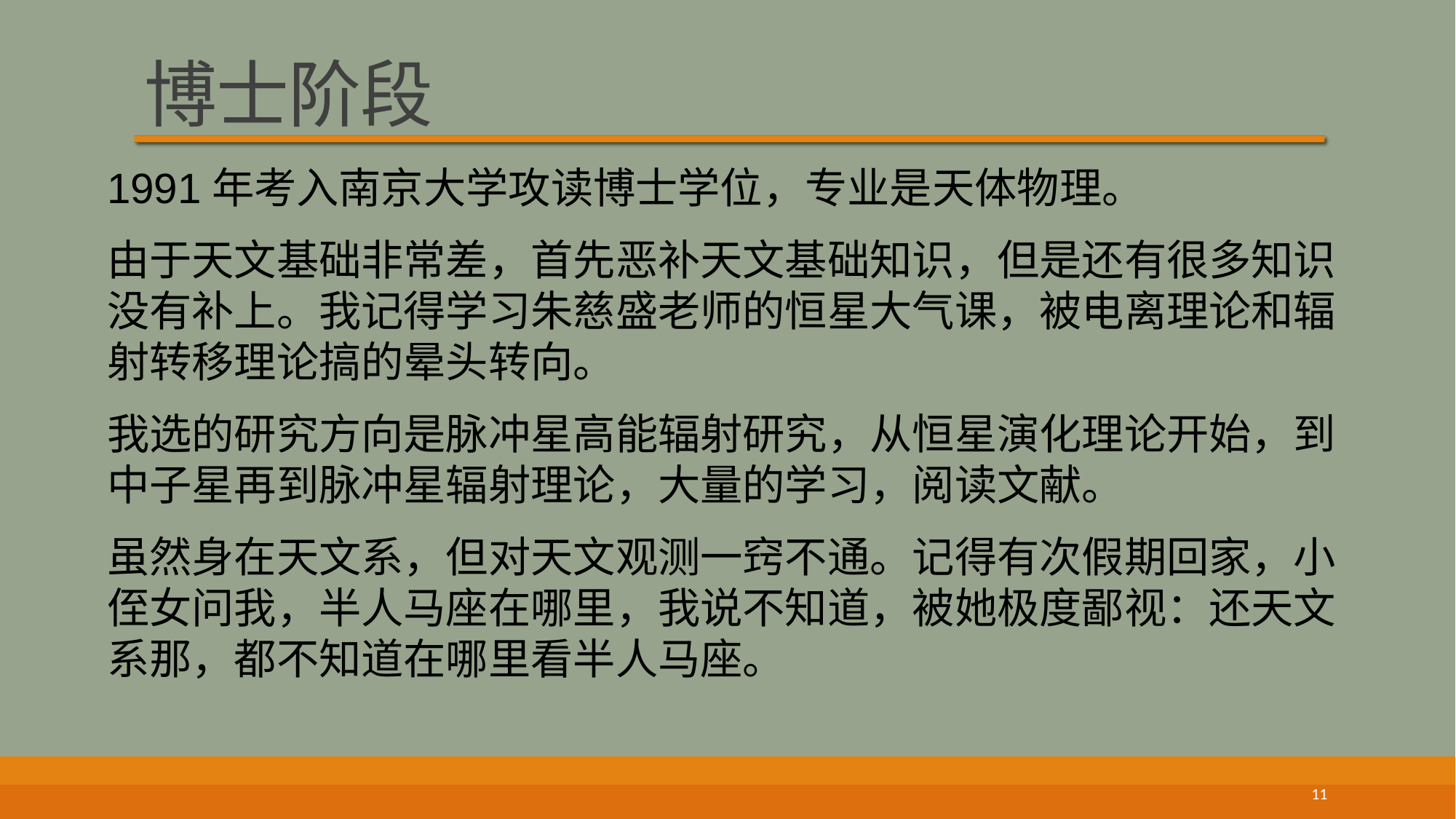

# 博士阶段
1991年考入南京大学攻读博士学位，专业是天体物理。
由于天文基础非常差，首先恶补天文基础知识，但是还有很多知识没有补上。我记得学习朱慈盛老师的恒星大气课，被电离理论和辐射转移理论搞的晕头转向。
我选的研究方向是脉冲星高能辐射研究，从恒星演化理论开始，到中子星再到脉冲星辐射理论，大量的学习，阅读文献。
虽然身在天文系，但对天文观测一窍不通。记得有次假期回家，小侄女问我，半人马座在哪里，我说不知道，被她极度鄙视：还天文系那，都不知道在哪里看半人马座。
11